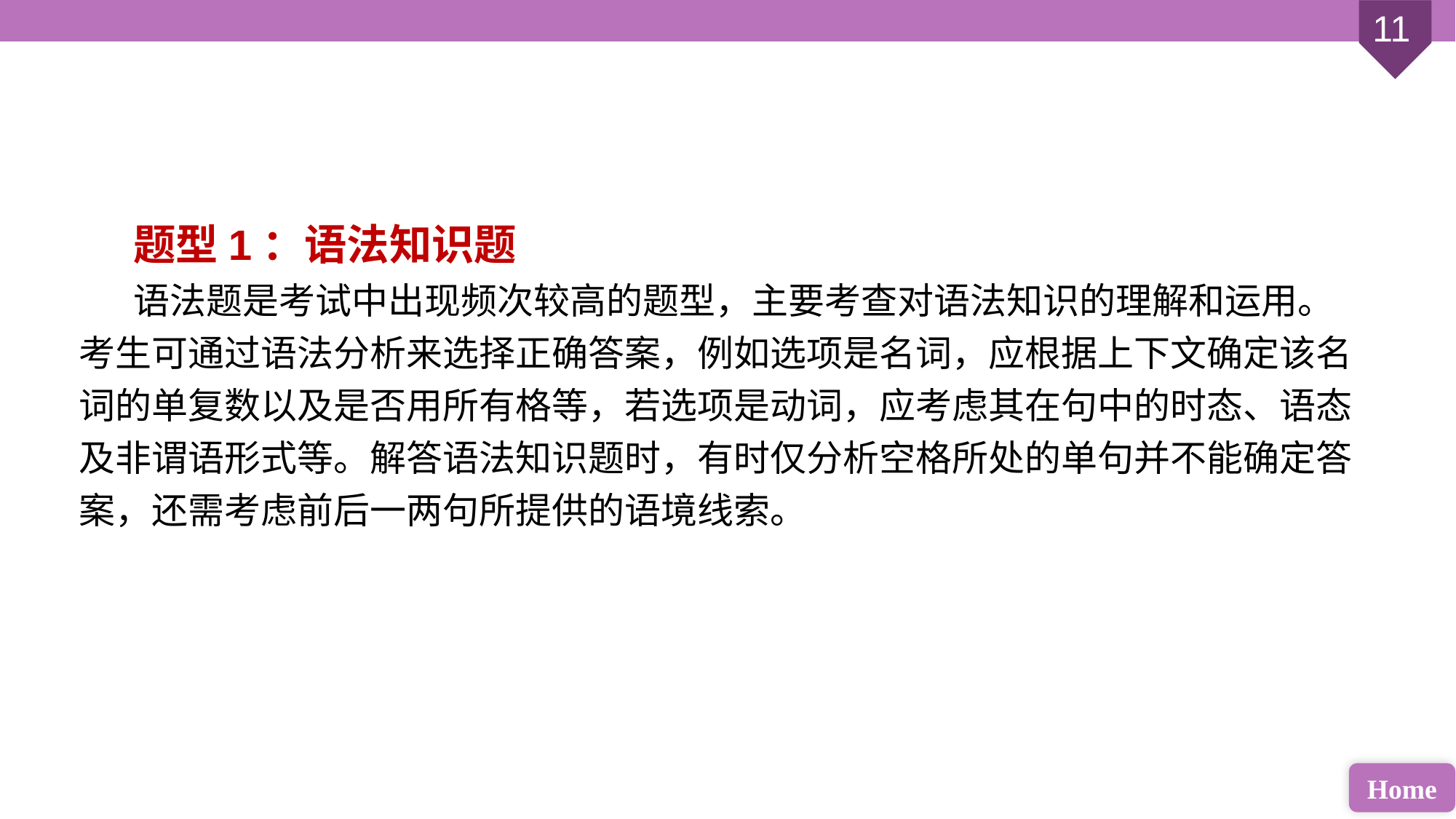

题型1：语法知识题
语法题是考试中出现频次较高的题型，主要考查对语法知识的理解和运用。考生可通过语法分析来选择正确答案，例如选项是名词，应根据上下文确定该名词的单复数以及是否用所有格等，若选项是动词，应考虑其在句中的时态、语态及非谓语形式等。解答语法知识题时，有时仅分析空格所处的单句并不能确定答案，还需考虑前后一两句所提供的语境线索。